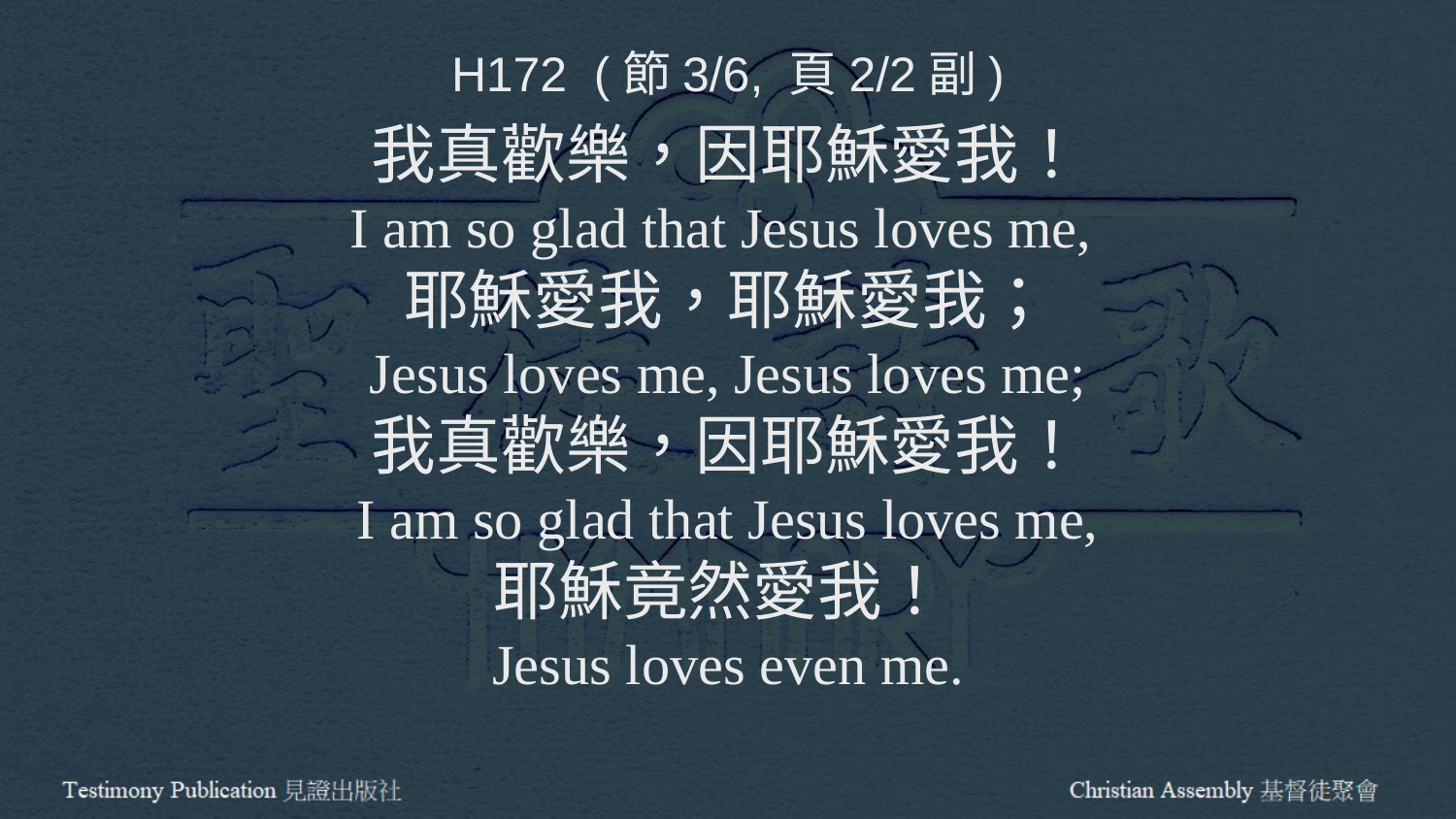

H172  (節3/6, 頁2/2副)
我真歡樂，因耶穌愛我！
I am so glad that Jesus loves me,
耶穌愛我，耶穌愛我；
Jesus loves me, Jesus loves me;
我真歡樂，因耶穌愛我！
I am so glad that Jesus loves me,
耶穌竟然愛我！
Jesus loves even me.